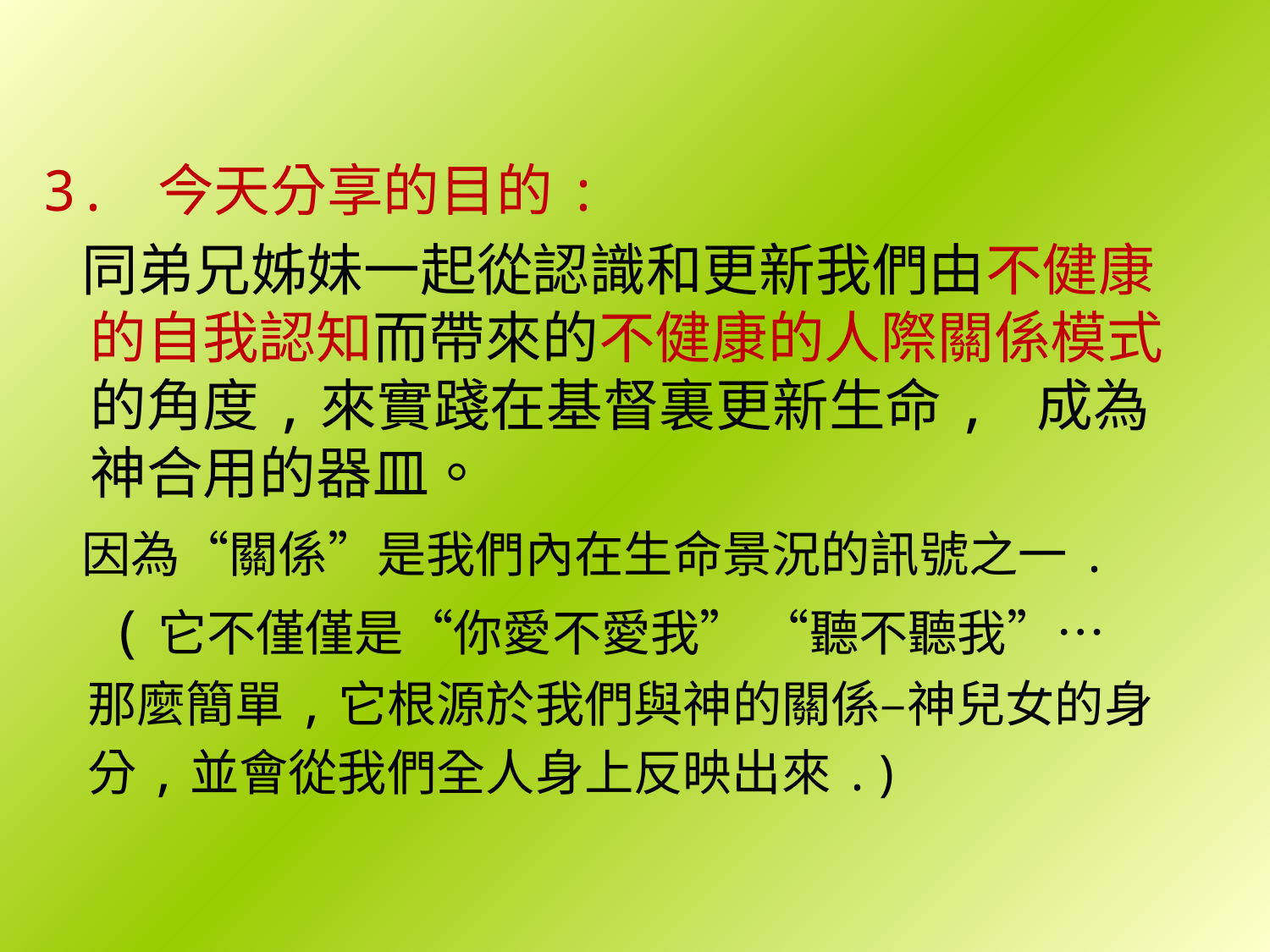

3. 今天分享的目的:
  同弟兄姊妹一起從認識和更新我們由不健康的自我認知而帶來的不健康的人際關係模式的角度,來實踐在基督裏更新生命, 成為神合用的器皿。
  因為“關係”是我們內在生命景況的訊號之一.
  (它不僅僅是“你愛不愛我” “聽不聽我”…
   那麼簡單,它根源於我們與神的關係–神兒女的身
   分,並會從我們全人身上反映出來.)